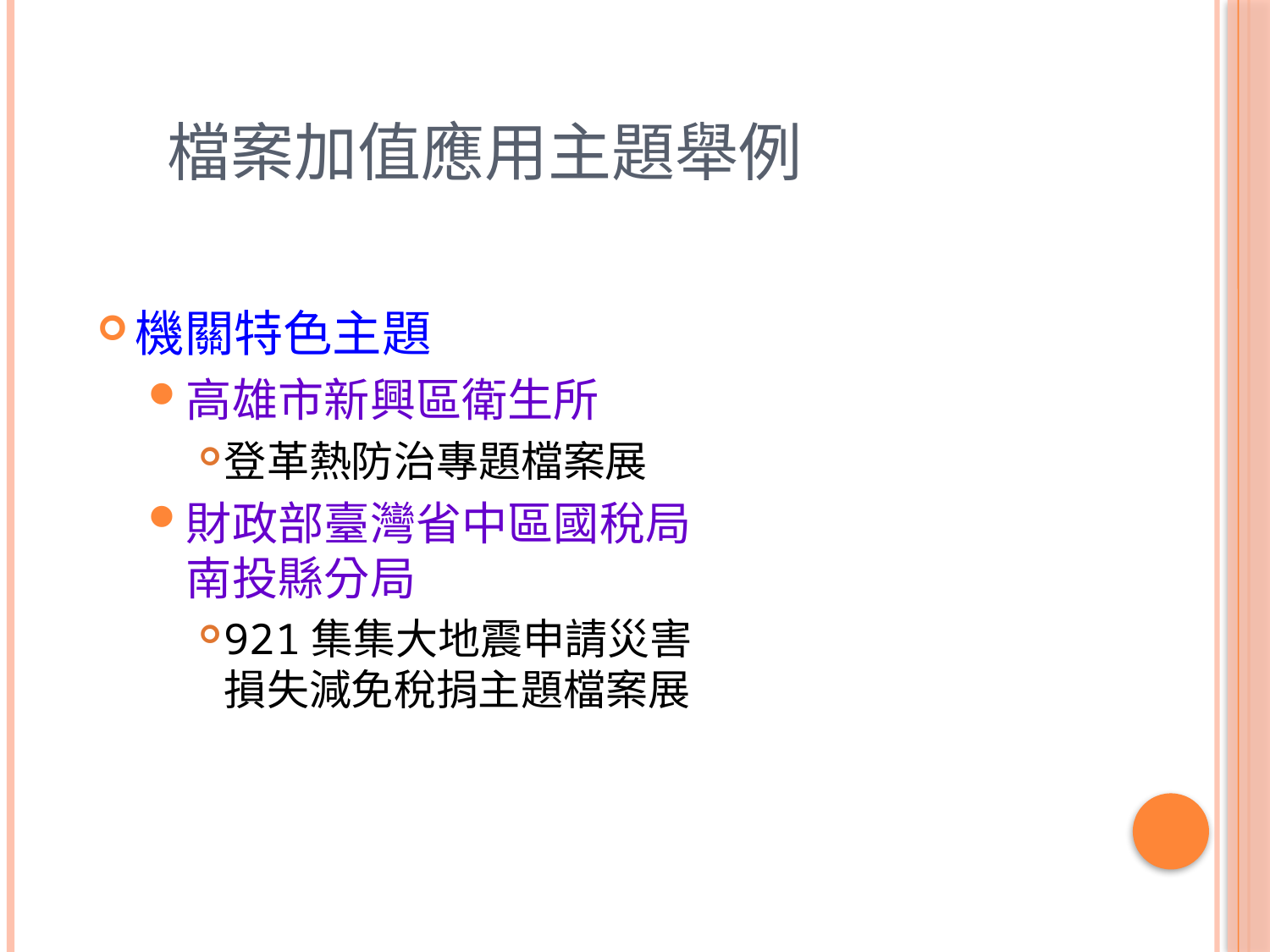

# 檔案加值應用主題舉例
機關特色主題
高雄市新興區衛生所
登革熱防治專題檔案展
財政部臺灣省中區國稅局南投縣分局
921集集大地震申請災害損失減免稅捐主題檔案展